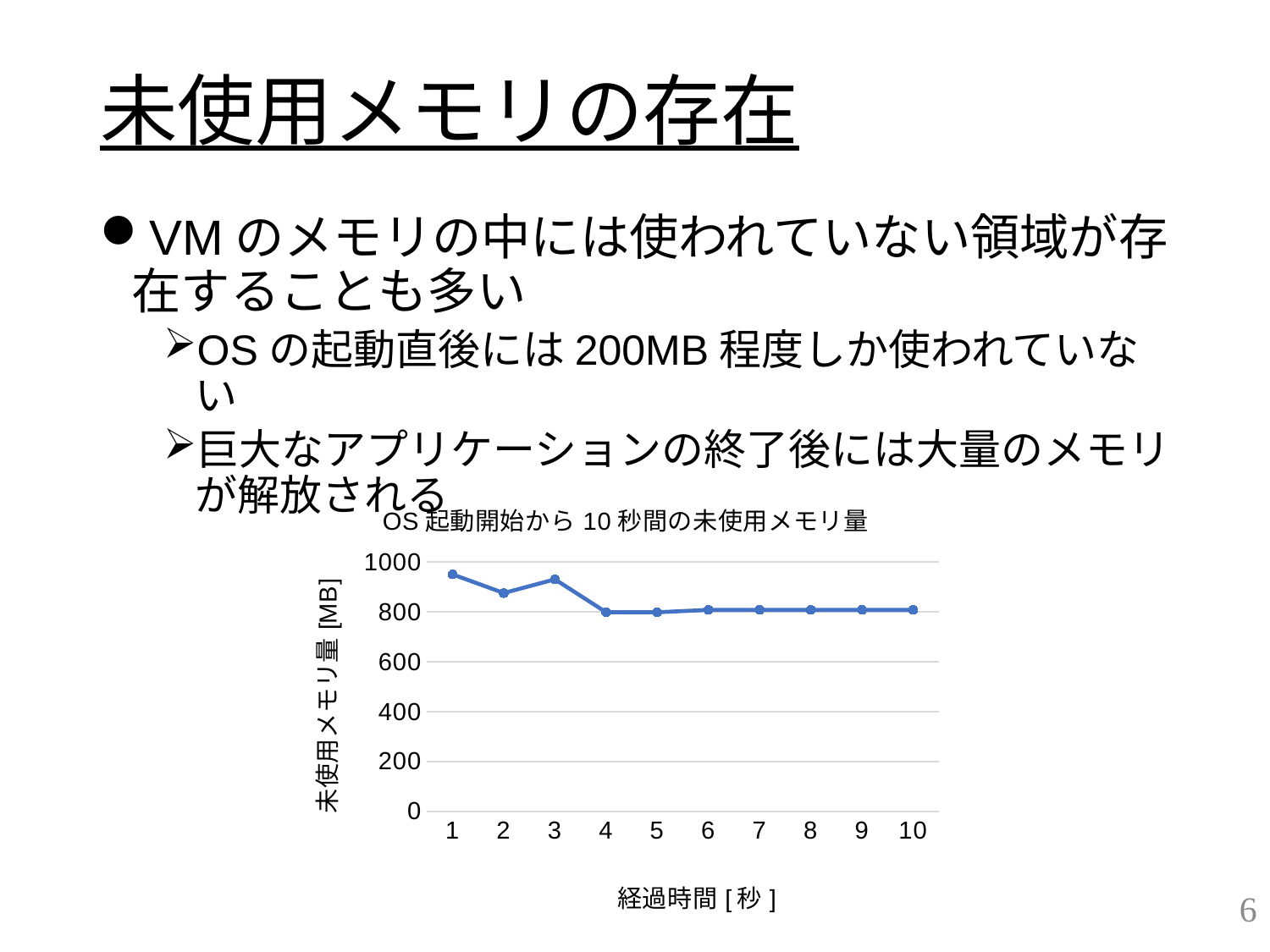

# 未使用メモリの存在
VMのメモリの中には使われていない領域が存在することも多い
OSの起動直後には200MB程度しか使われていない
巨大なアプリケーションの終了後には大量のメモリが解放される

### Chart: OS起動開始から10秒間の未使用メモリ量

| Category |  |
|---|---|
6